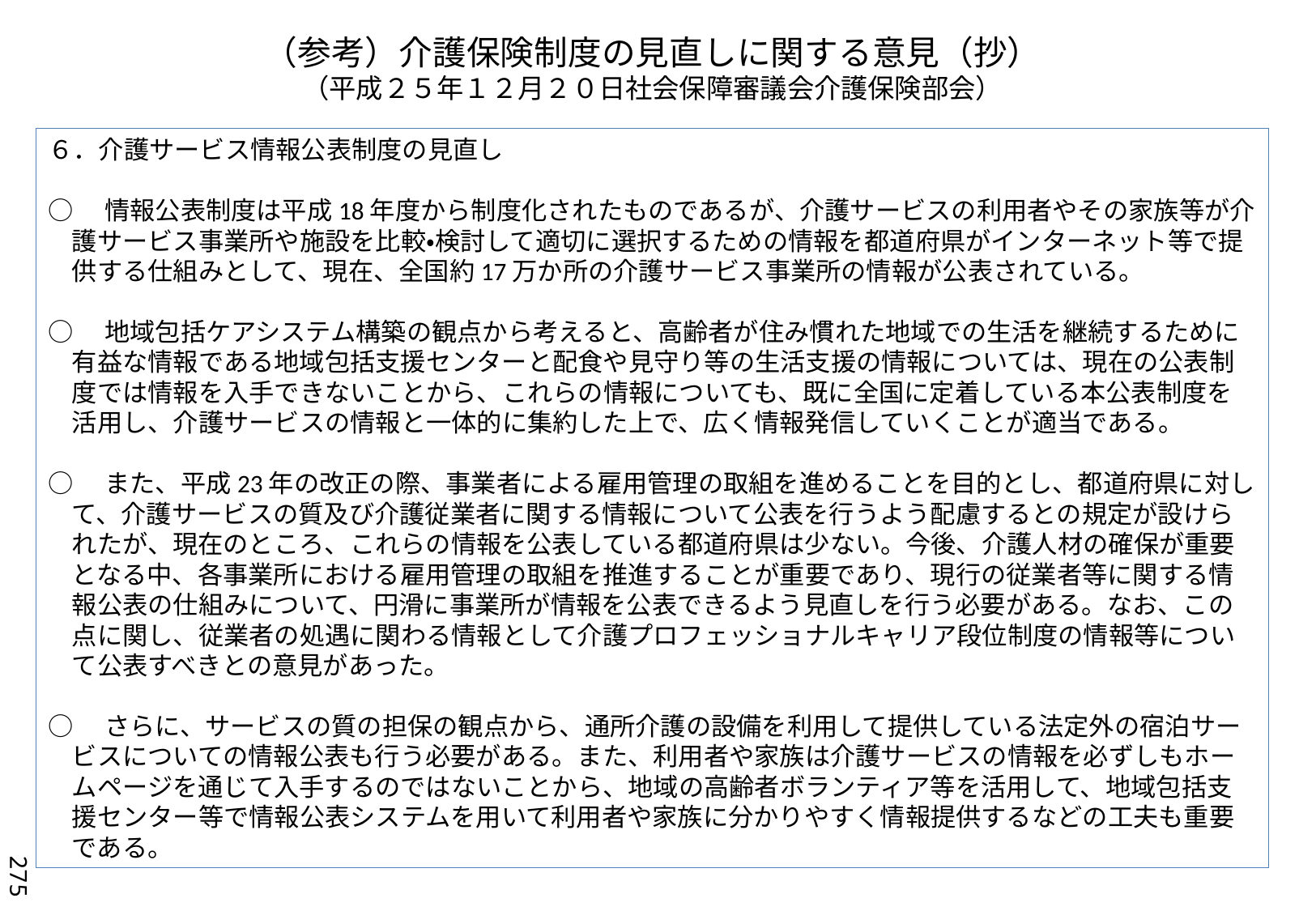

（参考）介護保険制度の見直しに関する意見（抄）
（平成２５年１２月２０日社会保障審議会介護保険部会）
６．介護サービス情報公表制度の見直し

○　情報公表制度は平成18年度から制度化されたものであるが、介護サービスの利用者やその家族等が介護サービス事業所や施設を比較・検討して適切に選択するための情報を都道府県がインターネット等で提供する仕組みとして、現在、全国約17万か所の介護サービス事業所の情報が公表されている。

○　地域包括ケアシステム構築の観点から考えると、高齢者が住み慣れた地域での生活を継続するために有益な情報である地域包括支援センターと配食や見守り等の生活支援の情報については、現在の公表制度では情報を入手できないことから、これらの情報についても、既に全国に定着している本公表制度を活用し、介護サービスの情報と一体的に集約した上で、広く情報発信していくことが適当である。

○　また、平成23年の改正の際、事業者による雇用管理の取組を進めることを目的とし、都道府県に対して、介護サービスの質及び介護従業者に関する情報について公表を行うよう配慮するとの規定が設けられたが、現在のところ、これらの情報を公表している都道府県は少ない。今後、介護人材の確保が重要となる中、各事業所における雇用管理の取組を推進することが重要であり、現行の従業者等に関する情報公表の仕組みについて、円滑に事業所が情報を公表できるよう見直しを行う必要がある。なお、この点に関し、従業者の処遇に関わる情報として介護プロフェッショナルキャリア段位制度の情報等について公表すべきとの意見があった。

○　さらに、サービスの質の担保の観点から、通所介護の設備を利用して提供している法定外の宿泊サービスについての情報公表も行う必要がある。また、利用者や家族は介護サービスの情報を必ずしもホームページを通じて入手するのではないことから、地域の高齢者ボランティア等を活用して、地域包括支援センター等で情報公表システムを用いて利用者や家族に分かりやすく情報提供するなどの工夫も重要である。
275